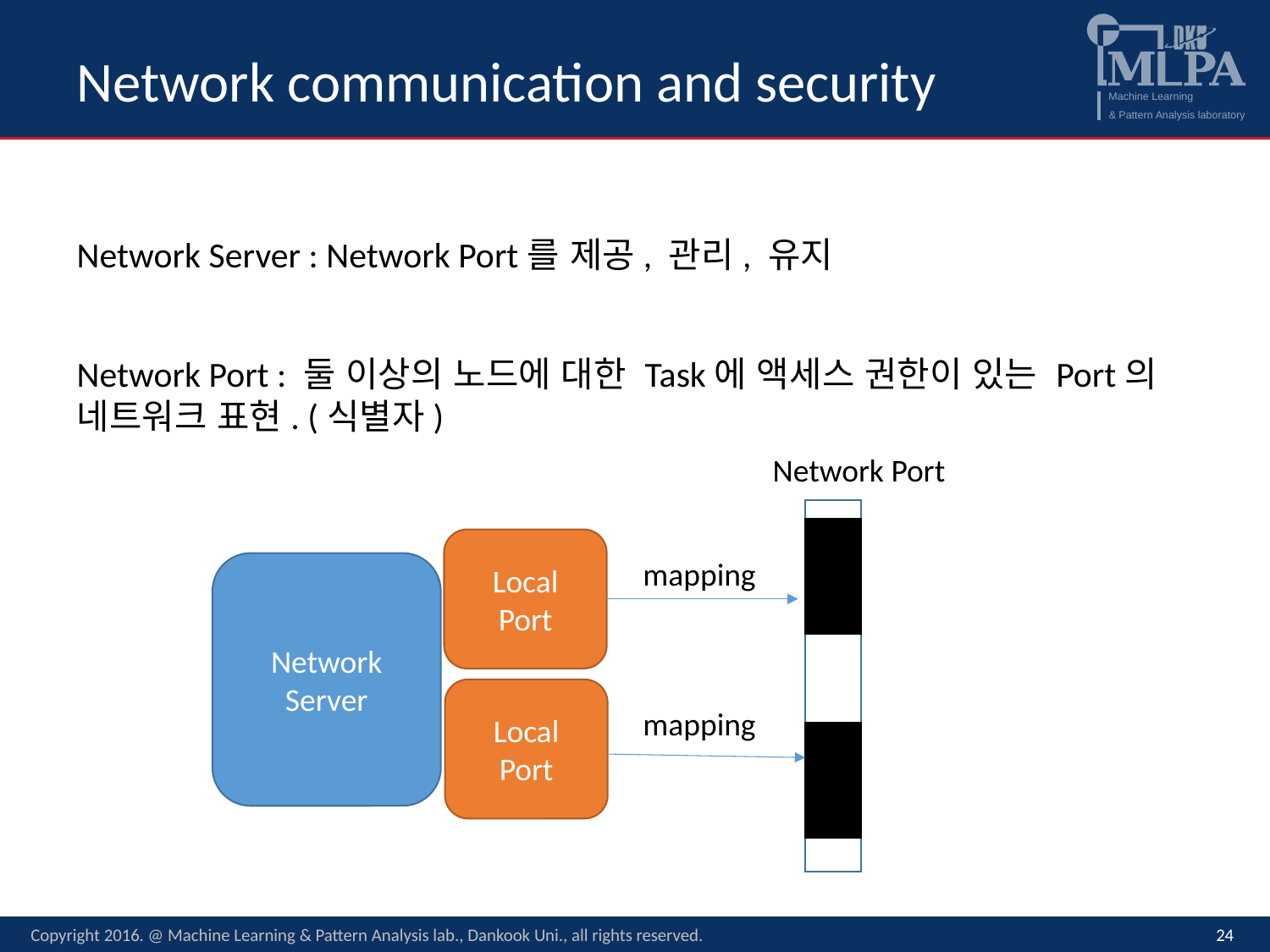

# Network communication and security

Network Server : Network Port를 제공, 관리, 유지

Network Port : 둘 이상의 노드에 대한 Task에 액세스 권한이 있는 Port의 네트워크 표현. (식별자)

Network Port

Local Port
mapping
Network Server
Local Port
mapping

Copyright 2016. @ Machine Learning & Pattern Analysis lab., Dankook Uni., all rights reserved.
24